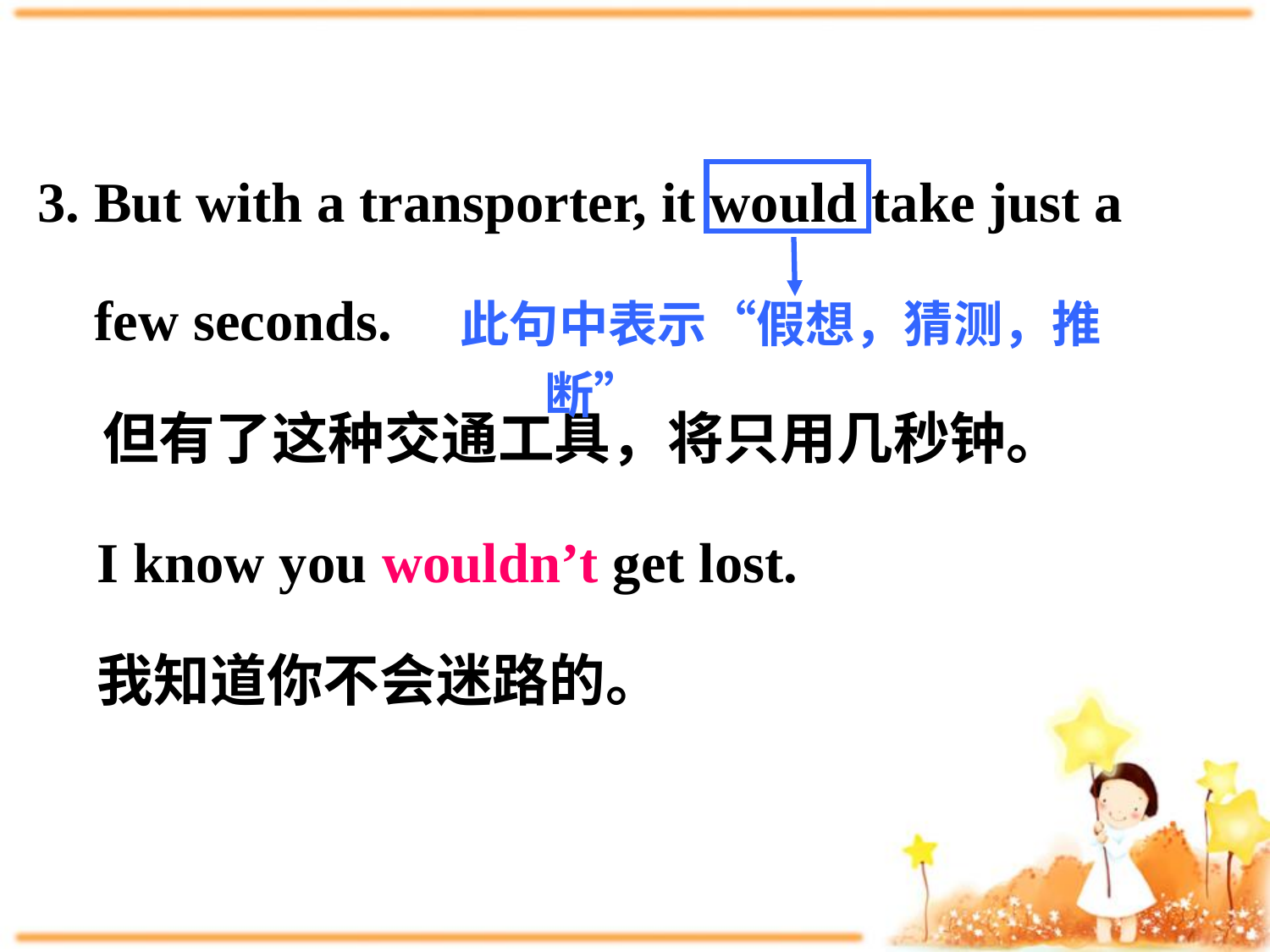

3. But with a transporter, it would take just a
    few seconds.
    但有了这种交通工具，将只用几秒钟。

此句中表示“假想，猜测，推断”
I know you wouldn’t get lost.
我知道你不会迷路的。